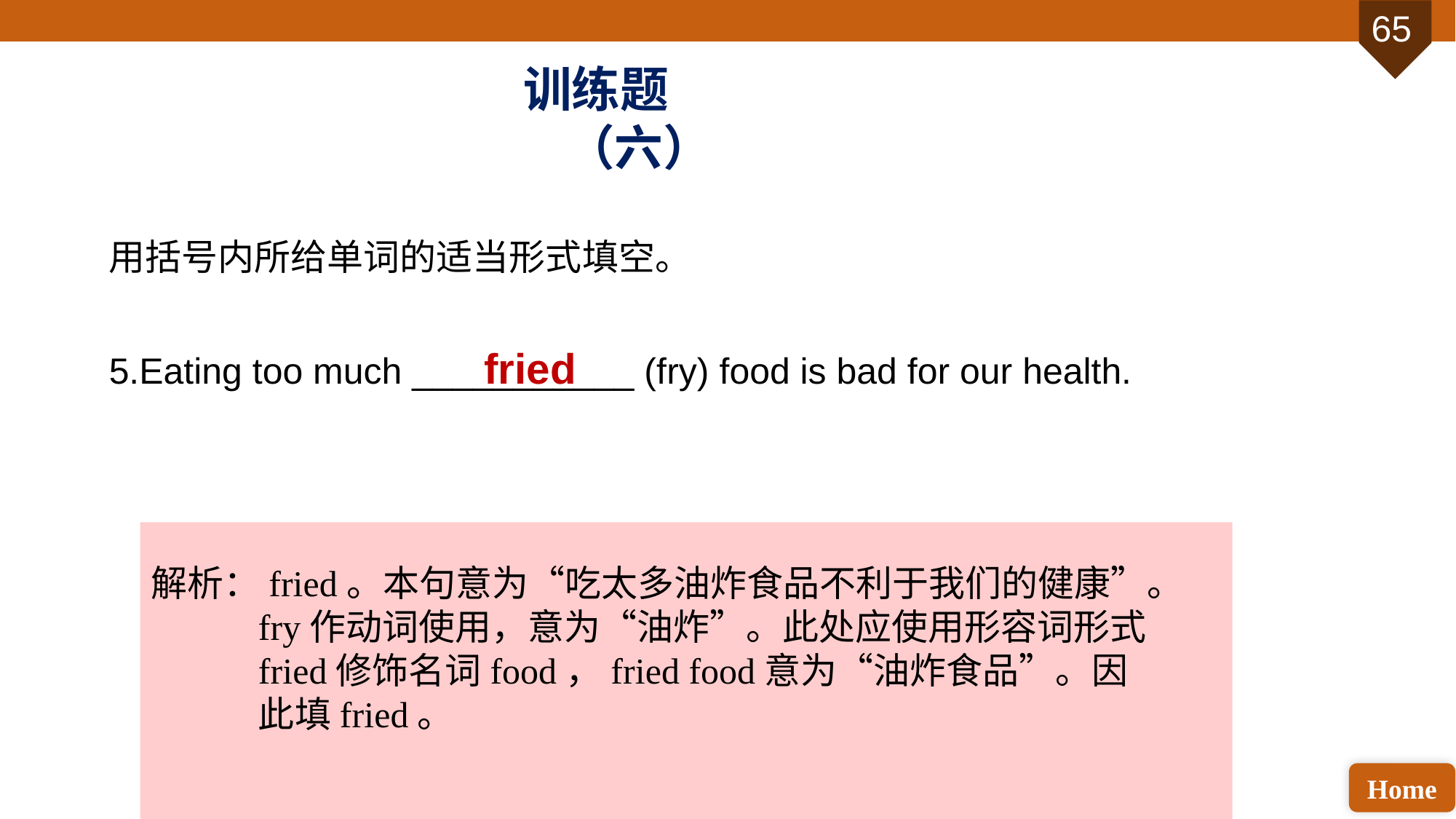

训练题（六）
用括号内所给单词的适当形式填空。

5.Eating too much ___________ (fry) food is bad for our health.
fried

解析：fried。本句意为“吃太多油炸食品不利于我们的健康”。fry作动词使用，意为“油炸”。此处应使用形容词形式fried修饰名词food，fried food意为“油炸食品”。因此填fried。